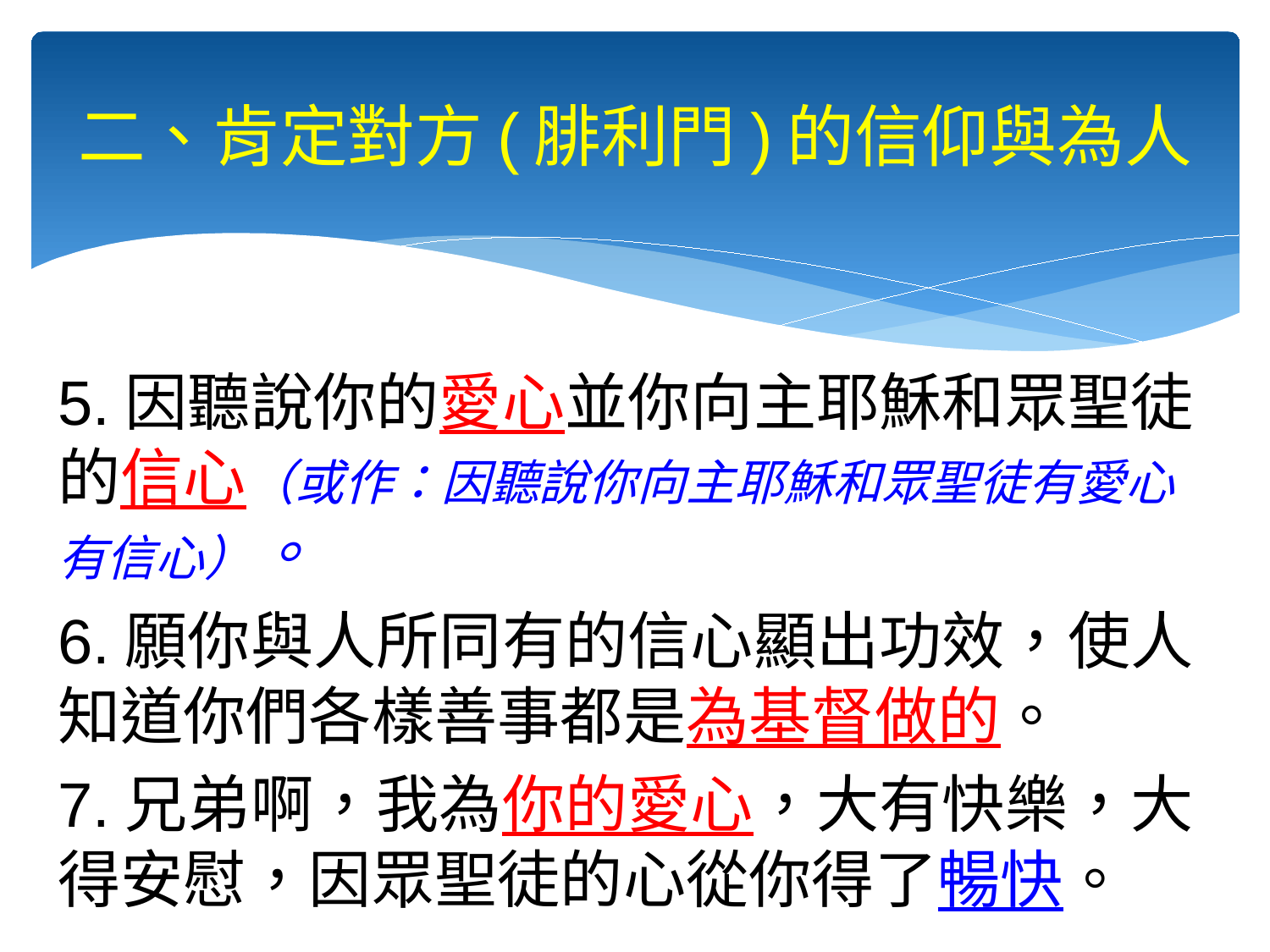

# 二、肯定對方(腓利門)的信仰與為人
5.因聽說你的愛心並你向主耶穌和眾聖徒的信心（或作：因聽說你向主耶穌和眾聖徒有愛心有信心）。
6.願你與人所同有的信心顯出功效，使人知道你們各樣善事都是為基督做的。
7.兄弟啊，我為你的愛心，大有快樂，大得安慰，因眾聖徒的心從你得了暢快。